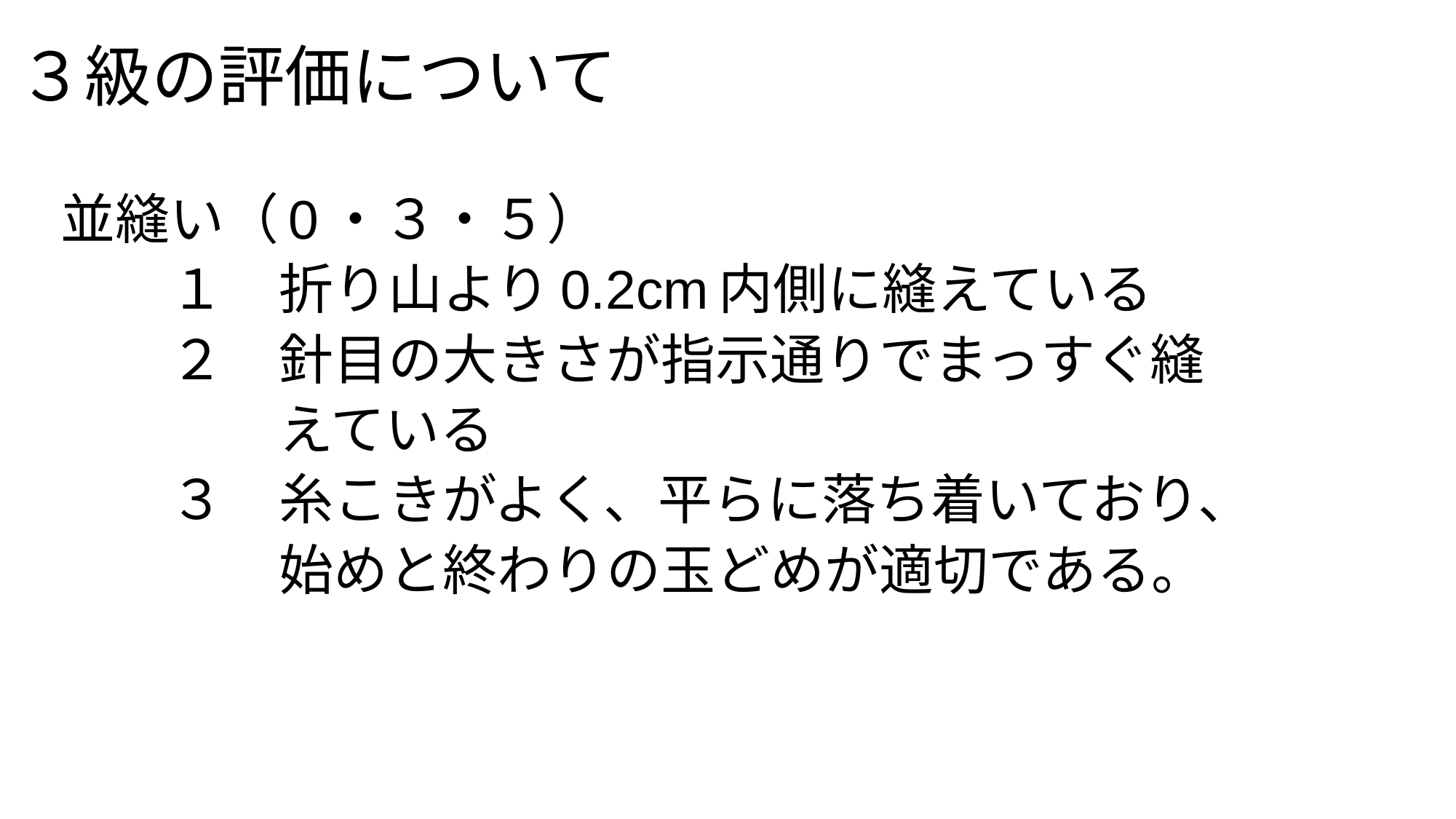

# ３級の評価について
並縫い（0・３・５）
　　１　折り山より0.2cm内側に縫えている
　　２　針目の大きさが指示通りでまっすぐ縫
　　　　えている
　　３　糸こきがよく、平らに落ち着いており、
　　　　始めと終わりの玉どめが適切である。